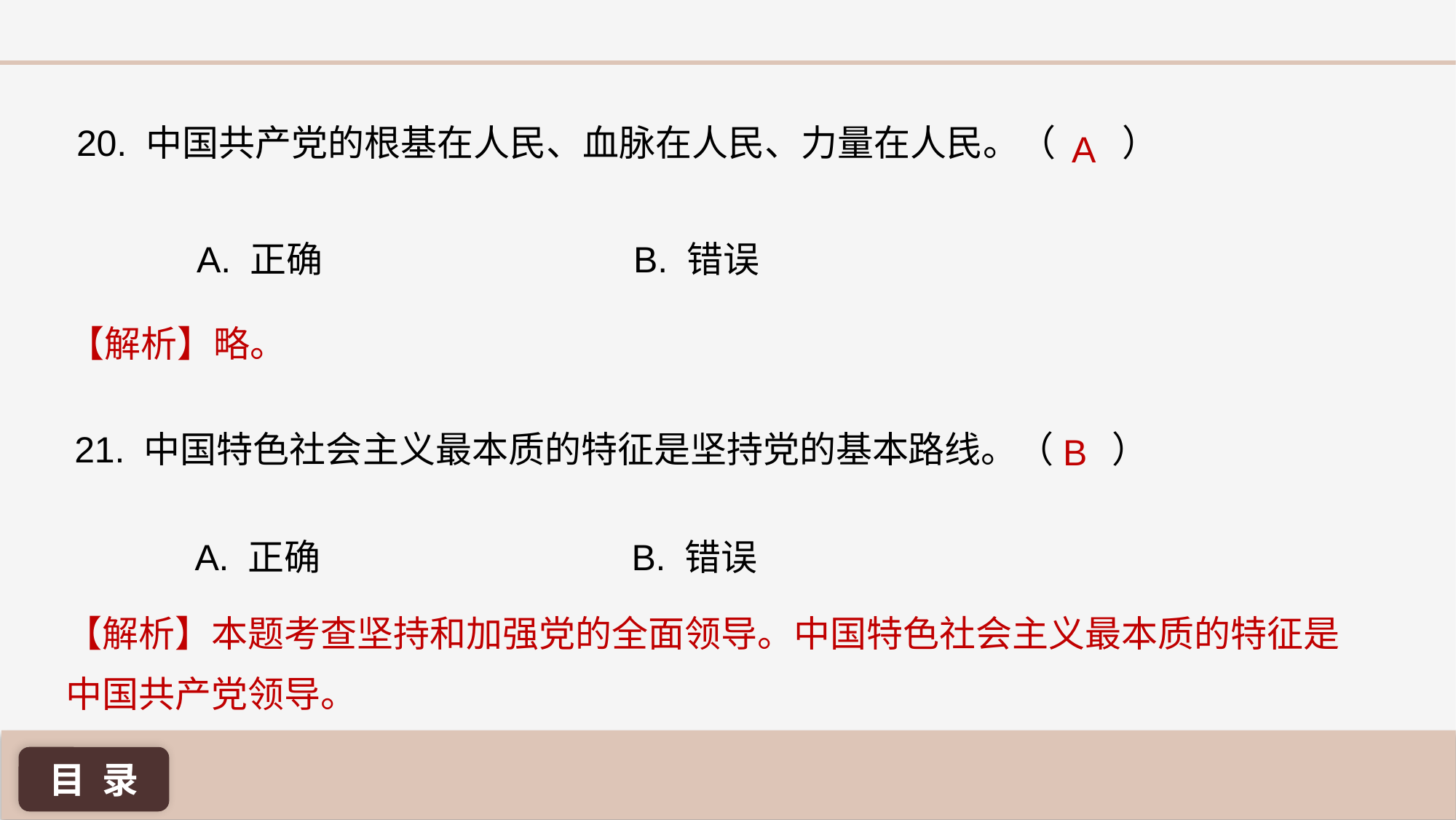

20. 中国共产党的根基在人民、血脉在人民、力量在人民。（	 ）
A
A. 正确 			B. 错误
【解析】略。
21. 中国特色社会主义最本质的特征是坚持党的基本路线。（ 	）
B
A. 正确 			B. 错误
【解析】本题考查坚持和加强党的全面领导。中国特色社会主义最本质的特征是中国共产党领导。